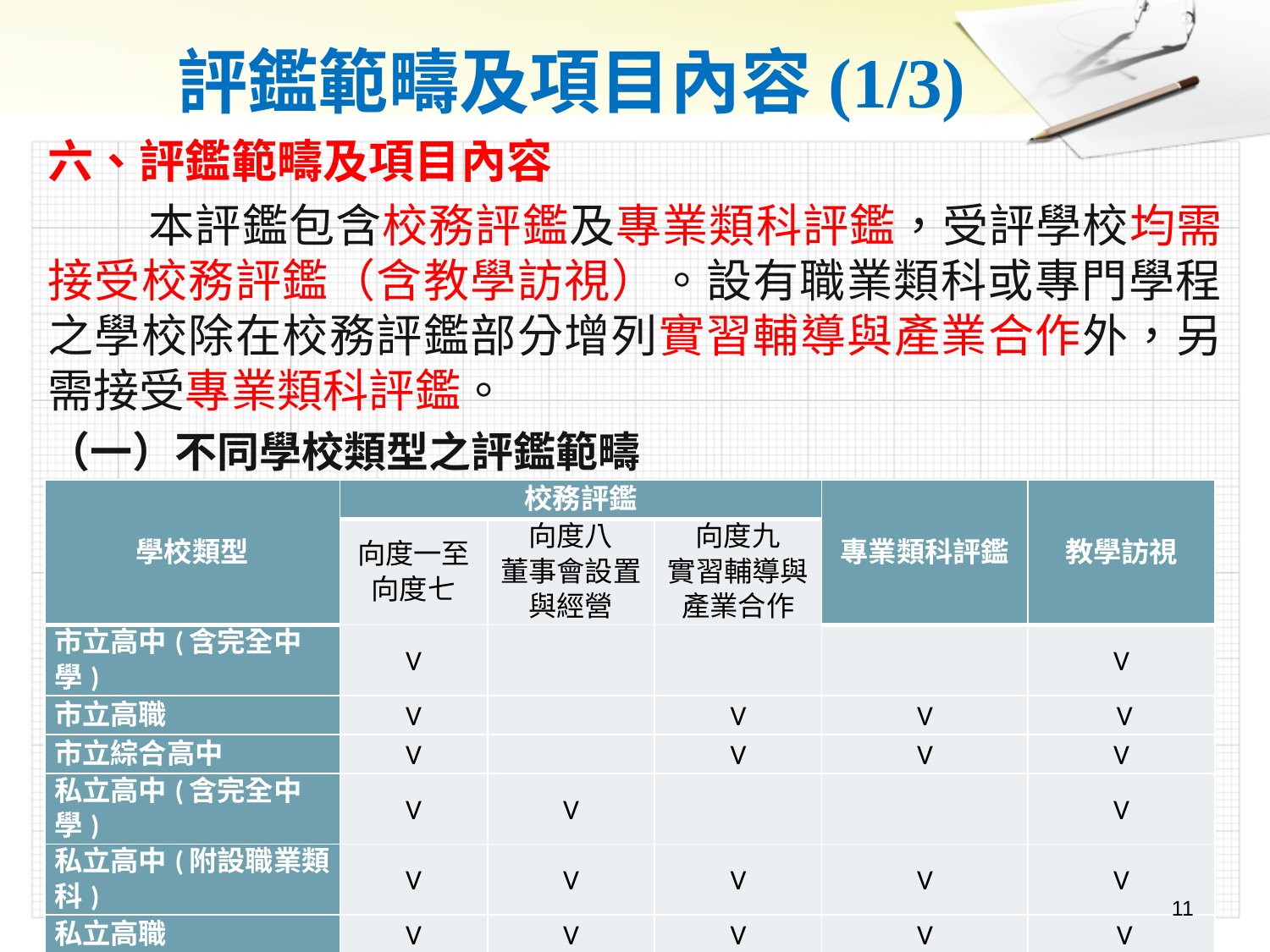

# 評鑑範疇及項目內容(1/3)
六、評鑑範疇及項目內容
        本評鑑包含校務評鑑及專業類科評鑑，受評學校均需接受校務評鑑（含教學訪視）。設有職業類科或專門學程之學校除在校務評鑑部分增列實習輔導與產業合作外，另需接受專業類科評鑑。
（一）不同學校類型之評鑑範疇

| 學校類型 | 校務評鑑 |  |  | 專業類科評鑑 | 教學訪視 |
| --- | --- | --- | --- | --- | --- |
|  | 向度一至向度七 | 向度八 董事會設置與經營 | 向度九 實習輔導與產業合作 |  |  |
| 市立高中(含完全中學) | V |  |  |  | V |
| 市立高職 | V |  | V | V | V |
| 市立綜合高中 | V |  | V | V | V |
| 私立高中(含完全中學) | V | V |  |  | V |
| 私立高中(附設職業類科) | V | V | V | V | V |
| 私立高職 | V | V | V | V | V |
| 私立綜合高中 | V | V | V | V | V |
11